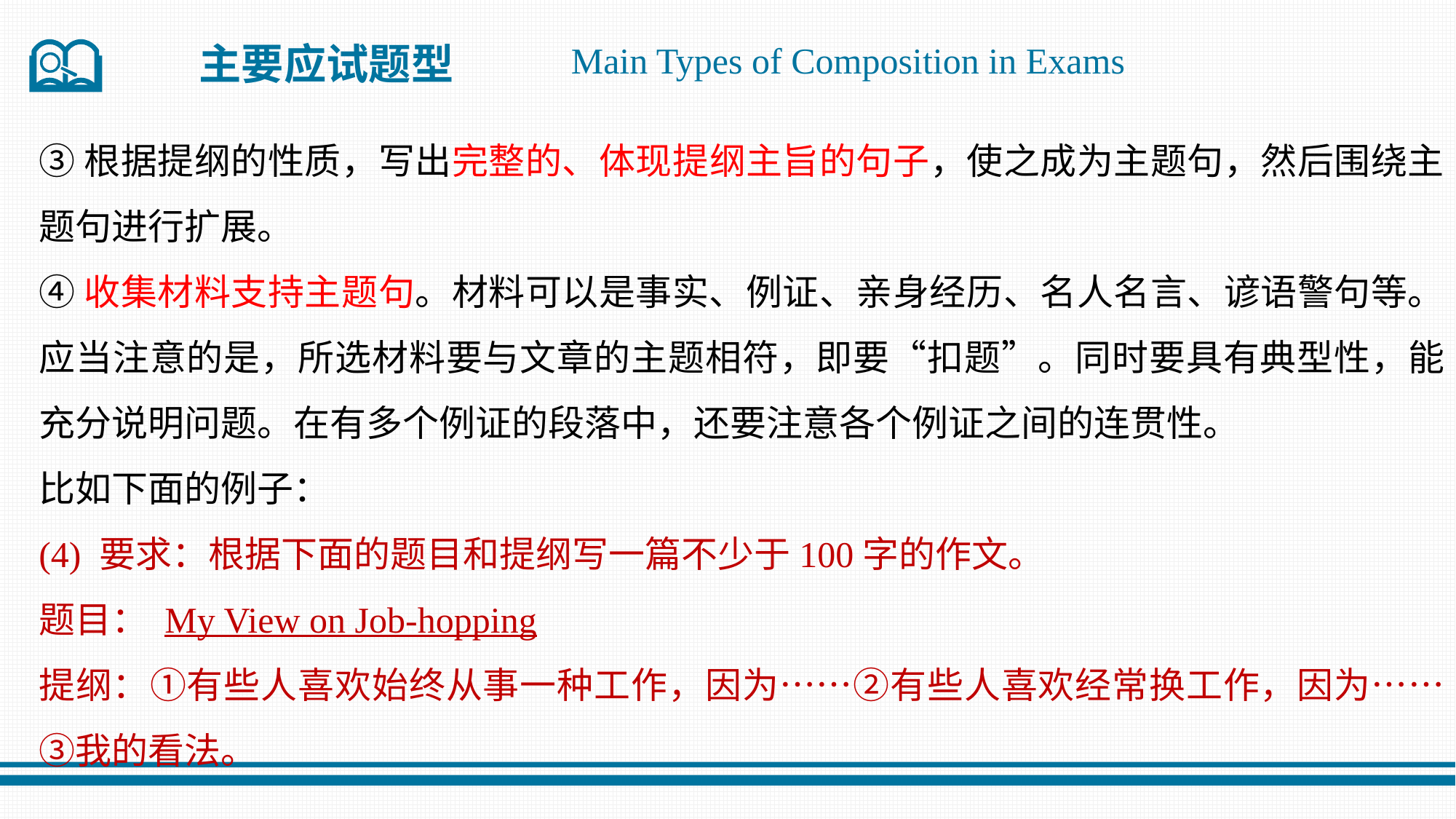

主要应试题型
Main Types of Composition in Exams
③根据提纲的性质，写出完整的、体现提纲主旨的句子，使之成为主题句，然后围绕主题句进行扩展。
④收集材料支持主题句。材料可以是事实、例证、亲身经历、名人名言、谚语警句等。应当注意的是，所选材料要与文章的主题相符，即要“扣题”。同时要具有典型性，能充分说明问题。在有多个例证的段落中，还要注意各个例证之间的连贯性。
比如下面的例子：
(4) 要求：根据下面的题目和提纲写一篇不少于100字的作文。
题目： My View on Job-hopping
提纲：①有些人喜欢始终从事一种工作，因为……②有些人喜欢经常换工作，因为……③我的看法。